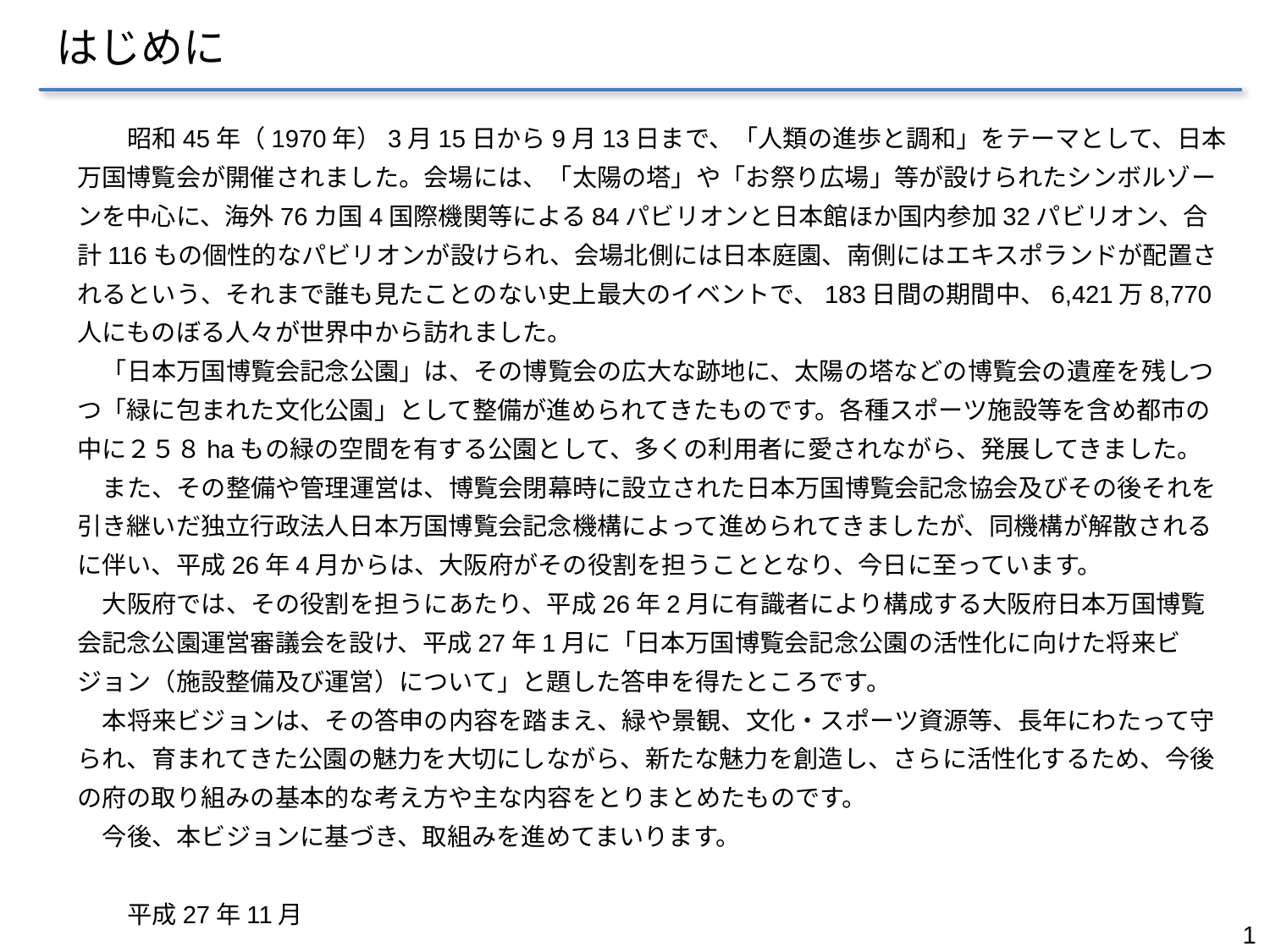

はじめに
　　　昭和45年（1970年）3月15日から9月13日まで、「人類の進歩と調和」をテーマとして、日本万国博覧会が開催されました。会場には、「太陽の塔」や「お祭り広場」等が設けられたシンボルゾーンを中心に、海外76カ国4国際機関等による84パビリオンと日本館ほか国内参加32パビリオン、合計116もの個性的なパビリオンが設けられ、会場北側には日本庭園、南側にはエキスポランドが配置されるという、それまで誰も見たことのない史上最大のイベントで、183日間の期間中、6,421万8,770人にものぼる人々が世界中から訪れました。
「日本万国博覧会記念公園」は、その博覧会の広大な跡地に、太陽の塔などの博覧会の遺産を残しつつ「緑に包まれた文化公園」として整備が進められてきたものです。各種スポーツ施設等を含め都市の中に２５８haもの緑の空間を有する公園として、多くの利用者に愛されながら、発展してきました。
また、その整備や管理運営は、博覧会閉幕時に設立された日本万国博覧会記念協会及びその後それを引き継いだ独立行政法人日本万国博覧会記念機構によって進められてきましたが、同機構が解散されるに伴い、平成26年4月からは、大阪府がその役割を担うこととなり、今日に至っています。
大阪府では、その役割を担うにあたり、平成26年2月に有識者により構成する大阪府日本万国博覧会記念公園運営審議会を設け、平成27年1月に「日本万国博覧会記念公園の活性化に向けた将来ビジョン（施設整備及び運営）について」と題した答申を得たところです。
本将来ビジョンは、その答申の内容を踏まえ、緑や景観、文化・スポーツ資源等、長年にわたって守られ、育まれてきた公園の魅力を大切にしながら、新たな魅力を創造し、さらに活性化するため、今後の府の取り組みの基本的な考え方や主な内容をとりまとめたものです。
今後、本ビジョンに基づき、取組みを進めてまいります。

　　　平成27年11月

1